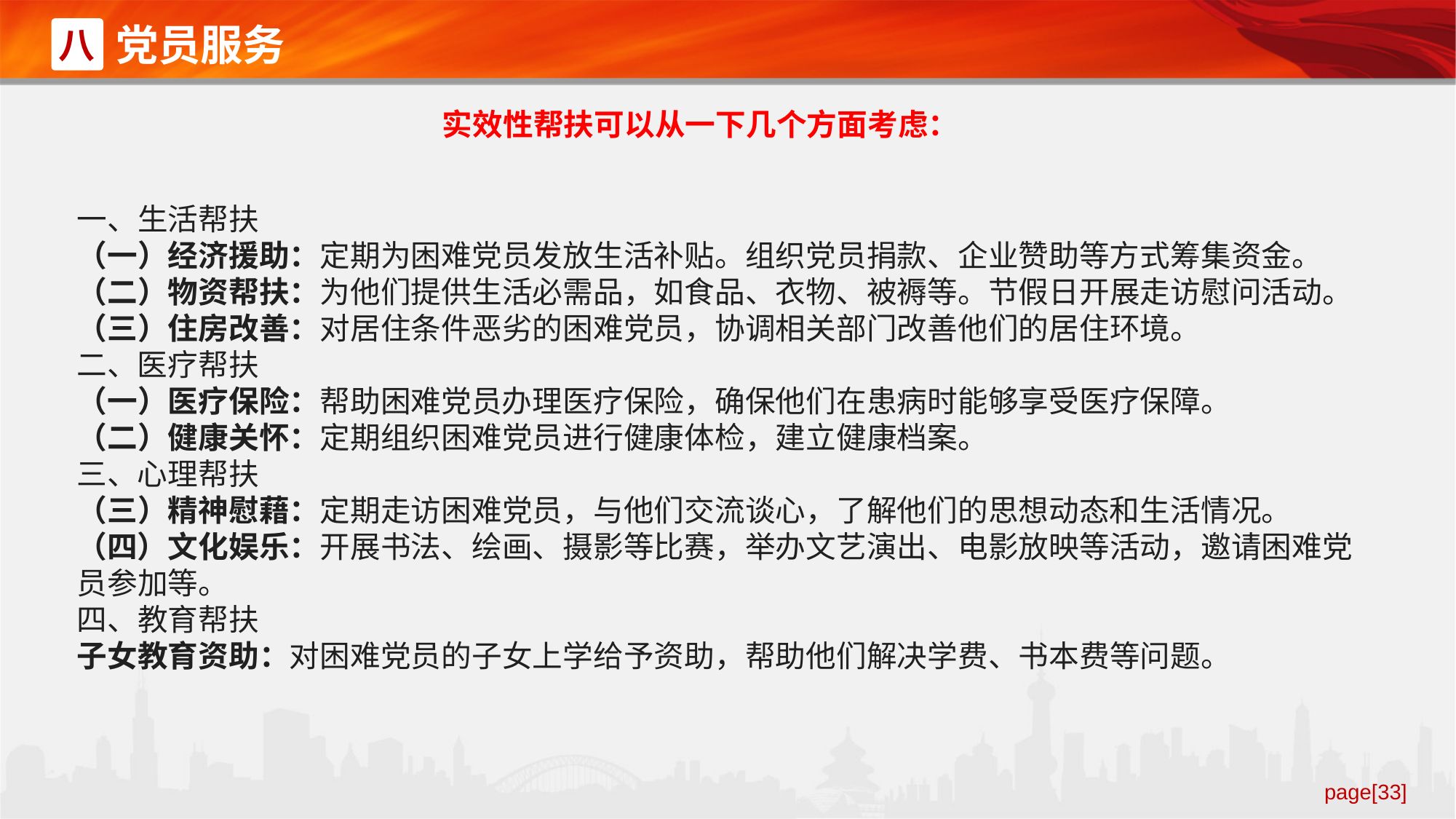

党员服务
八

实效性帮扶可以从一下几个方面考虑：
一、生活帮扶
（一）经济援助：定期为困难党员发放生活补贴。组织党员捐款、企业赞助等方式筹集资金。
（二）物资帮扶：为他们提供生活必需品，如食品、衣物、被褥等。节假日开展走访慰问活动。
（三）住房改善：对居住条件恶劣的困难党员，协调相关部门改善他们的居住环境。
二、医疗帮扶
（一）医疗保险：帮助困难党员办理医疗保险，确保他们在患病时能够享受医疗保障。
（二）健康关怀：定期组织困难党员进行健康体检，建立健康档案。
三、心理帮扶
（三）精神慰藉：定期走访困难党员，与他们交流谈心，了解他们的思想动态和生活情况。
（四）文化娱乐：开展书法、绘画、摄影等比赛，举办文艺演出、电影放映等活动，邀请困难党员参加等。
四、教育帮扶
子女教育资助：对困难党员的子女上学给予资助，帮助他们解决学费、书本费等问题。